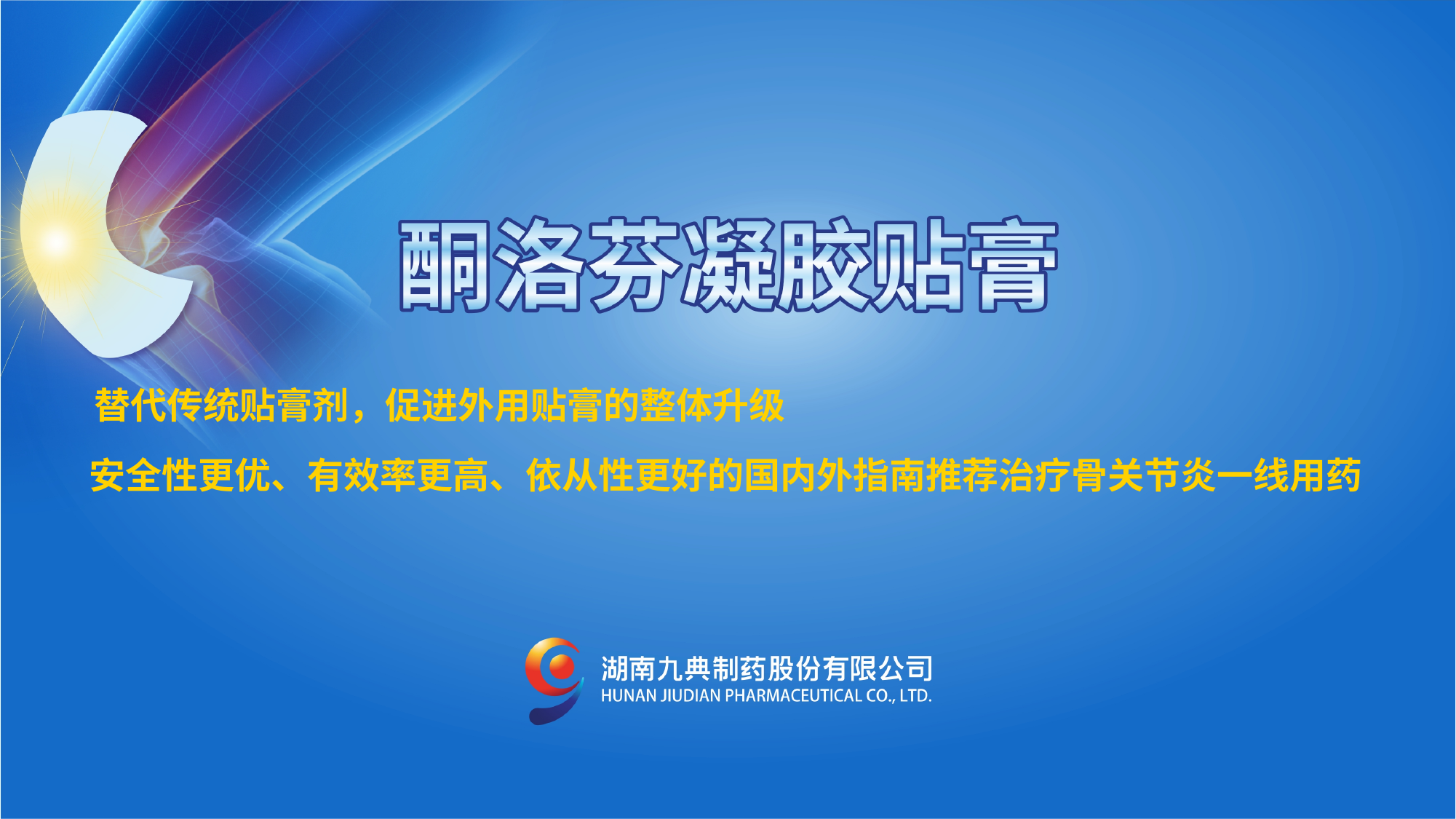

替代传统贴膏剂，促进外用贴膏的整体升级
安全性更优、有效率更高、依从性更好的国内外指南推荐治疗骨关节炎一线用药